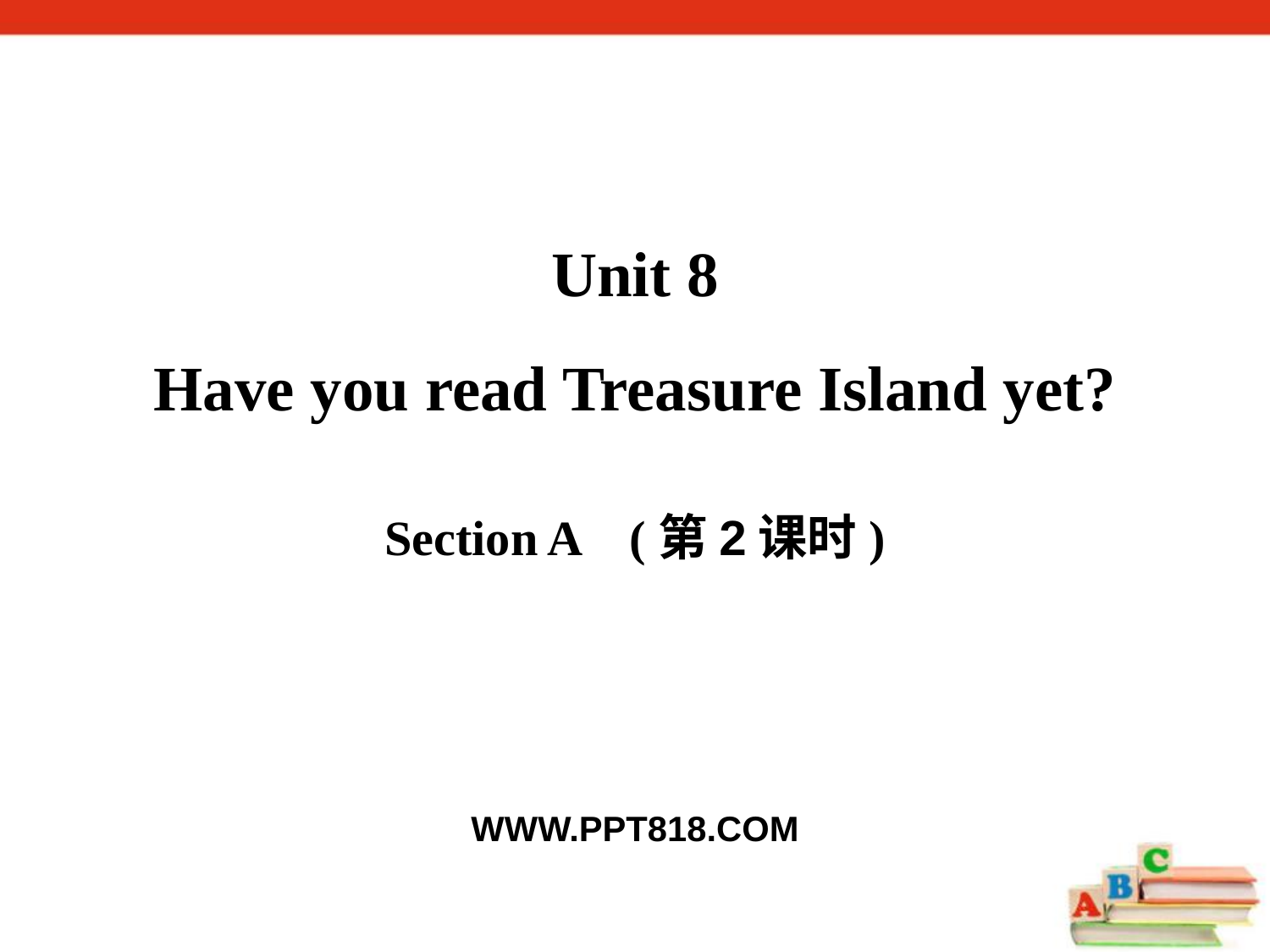

Unit 8
Have you read Treasure Island yet?
Section A    (第2课时)
WWW.PPT818.COM